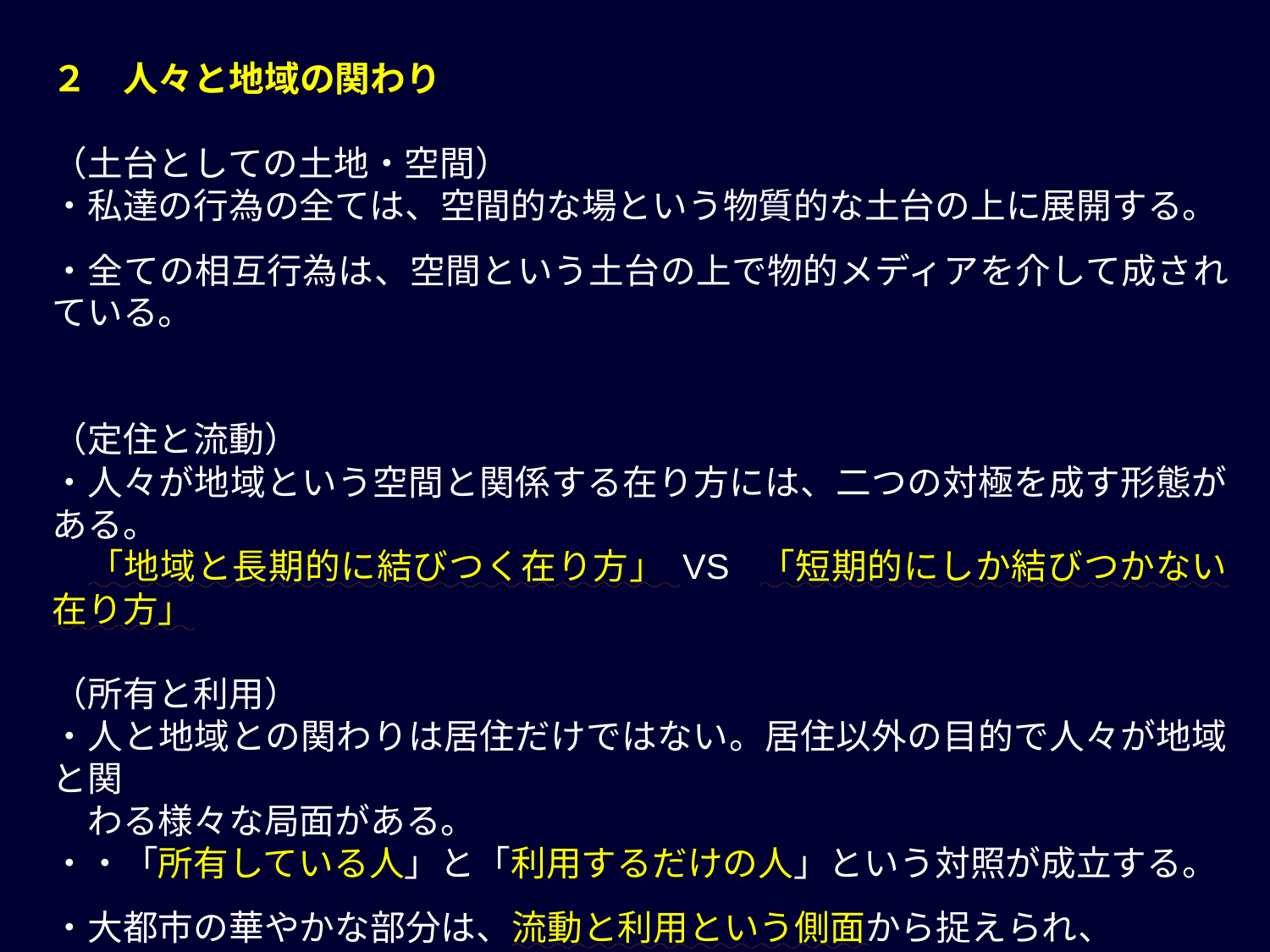

２　人々と地域の関わり

（土台としての土地・空間）
・私達の行為の全ては、空間的な場という物質的な土台の上に展開する。

・全ての相互行為は、空間という土台の上で物的メディアを介して成されている。

（定住と流動）
・人々が地域という空間と関係する在り方には、二つの対極を成す形態がある。
　「地域と長期的に結びつく在り方」 VS  「短期的にしか結びつかない在り方」

（所有と利用）
・人と地域との関わりは居住だけではない。居住以外の目的で人々が地域と関
　わる様々な局面がある。
・・「所有している人」と「利用するだけの人」という対照が成立する。

・大都市の華やかな部分は、流動と利用という側面から捉えられ、
　地域での生活は、定住と所有という側面が優先されている。